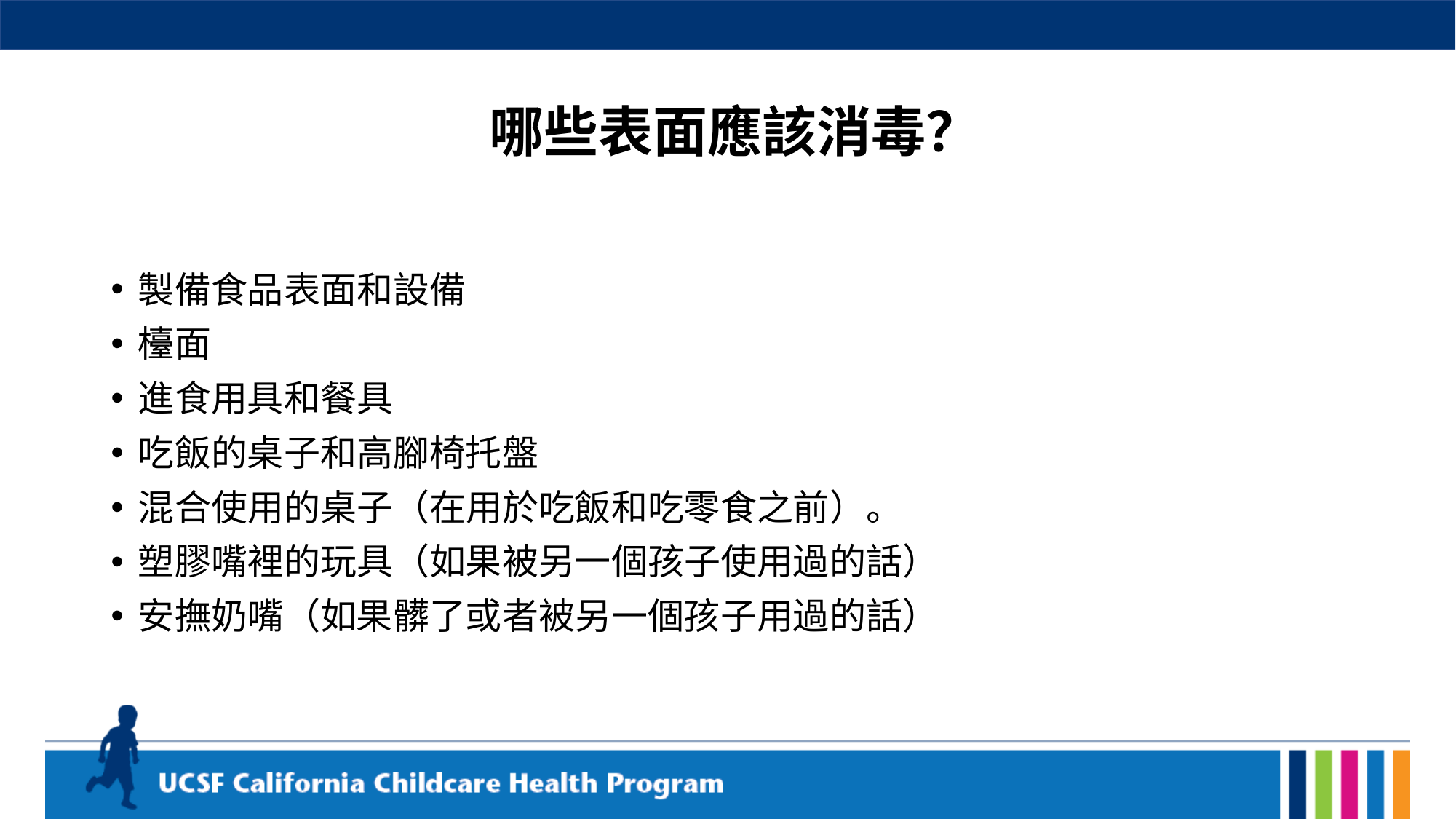

# 哪些表面應該消毒？

製備食品表面和設備
檯面
進食用具和餐具
吃飯的桌子和高腳椅托盤
混合使用的桌子（在用於吃飯和吃零食之前）。
塑膠嘴裡的玩具（如果被另一個孩子使用過的話）
安撫奶嘴（如果髒了或者被另一個孩子用過的話）